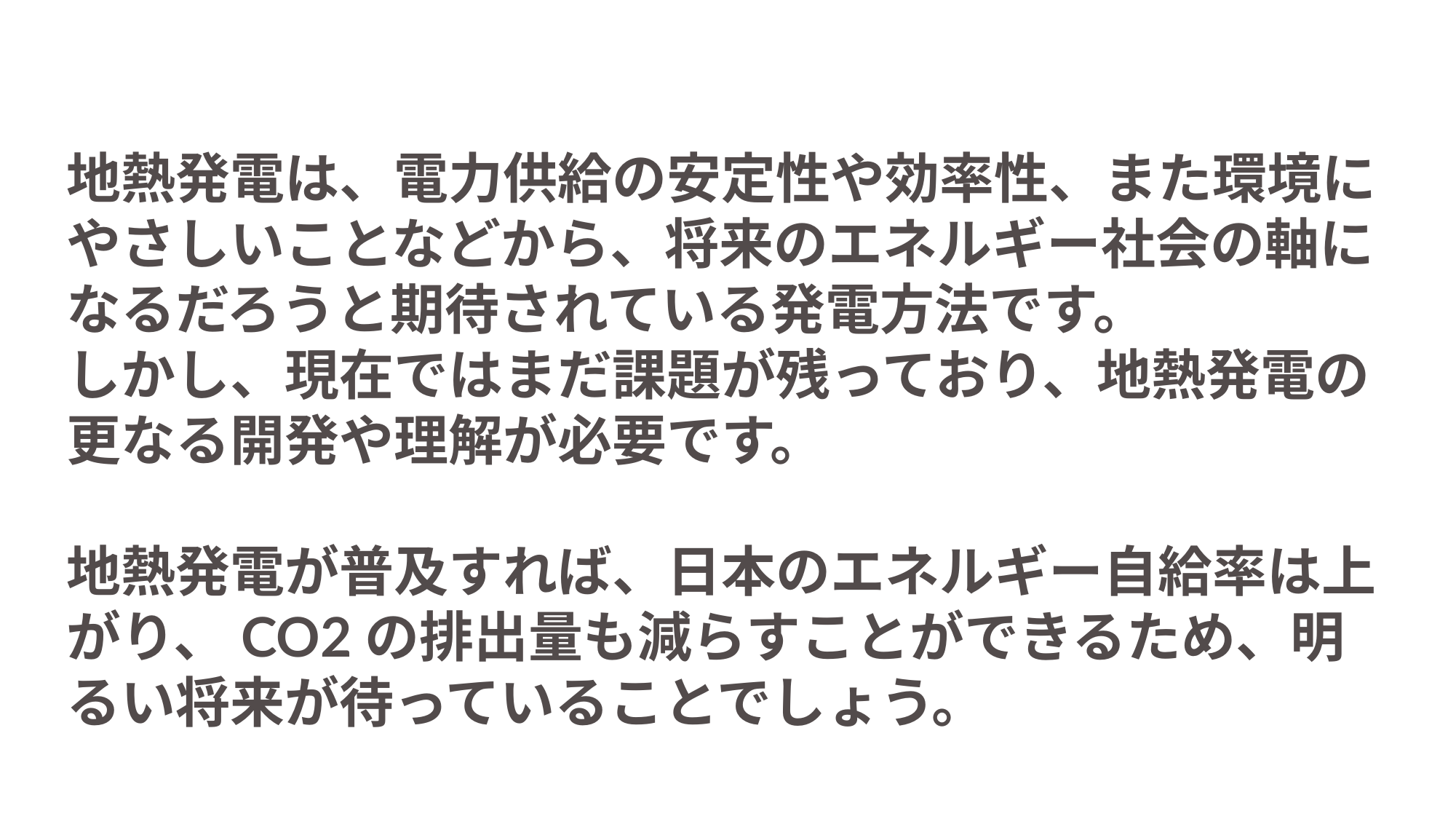

地熱発電はまだまだ発展途上
地熱発電は、電力供給の安定性や効率性、また環境にやさしいことなどから、将来のエネルギー社会の軸になるだろうと期待されている発電方法です。
しかし、現在ではまだ課題が残っており、地熱発電の更なる開発や理解が必要です。

地熱発電が普及すれば、日本のエネルギー自給率は上がり、CO2の排出量も減らすことができるため、明るい将来が待っていることでしょう。